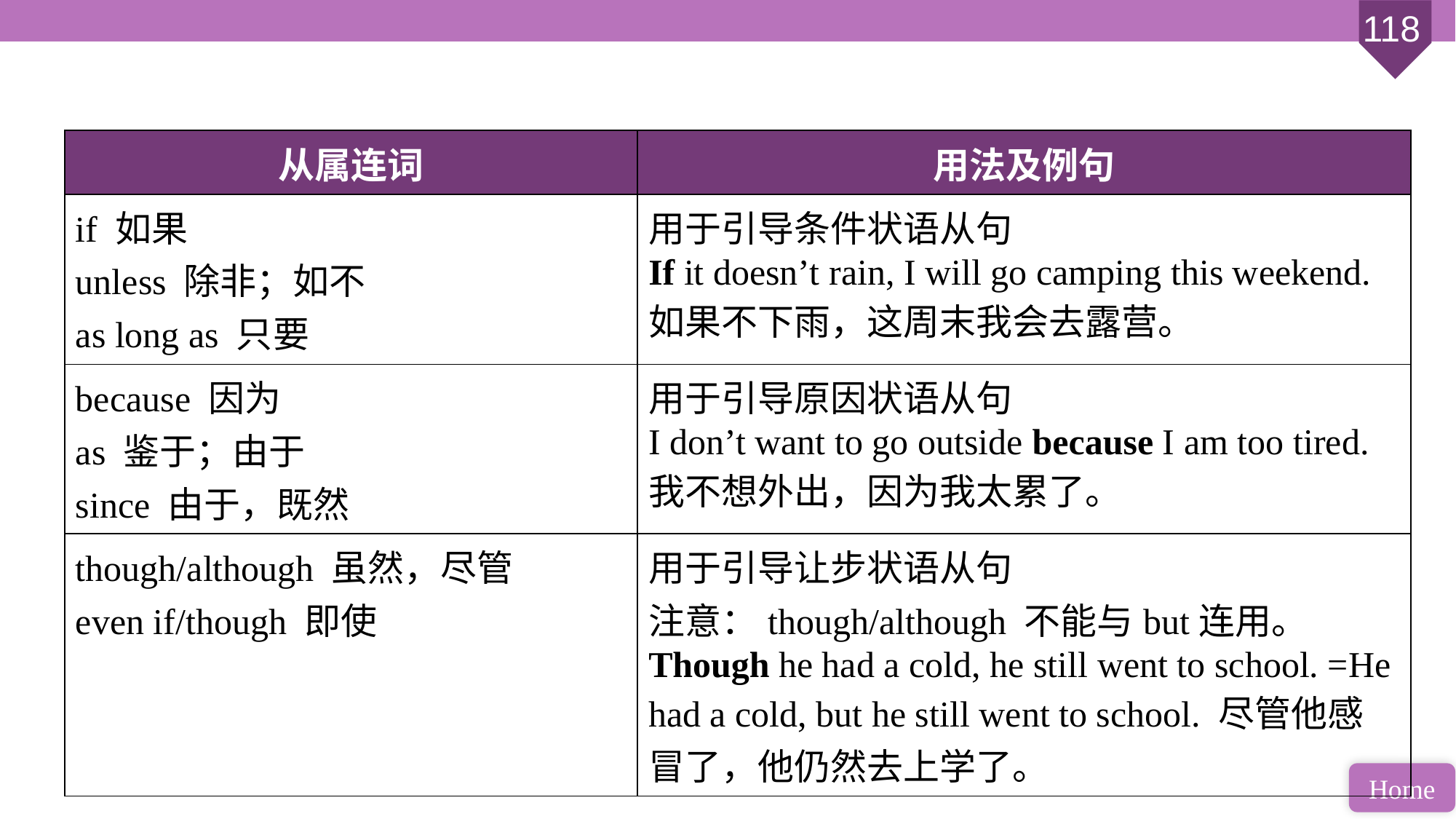

| 从属连词 | 用法及例句 |
| --- | --- |
| if 如果 unless 除非；如不 as long as 只要 | 用于引导条件状语从句 If it doesn’t rain, I will go camping this weekend. 如果不下雨，这周末我会去露营。 |
| because 因为 as 鉴于；由于 since 由于，既然 | 用于引导原因状语从句 I don’t want to go outside because I am too tired. 我不想外出，因为我太累了。 |
| though/although 虽然，尽管 even if/though 即使 | 用于引导让步状语从句 注意：though/although 不能与but连用。 Though he had a cold, he still went to school. =He had a cold, but he still went to school. 尽管他感冒了，他仍然去上学了。 |